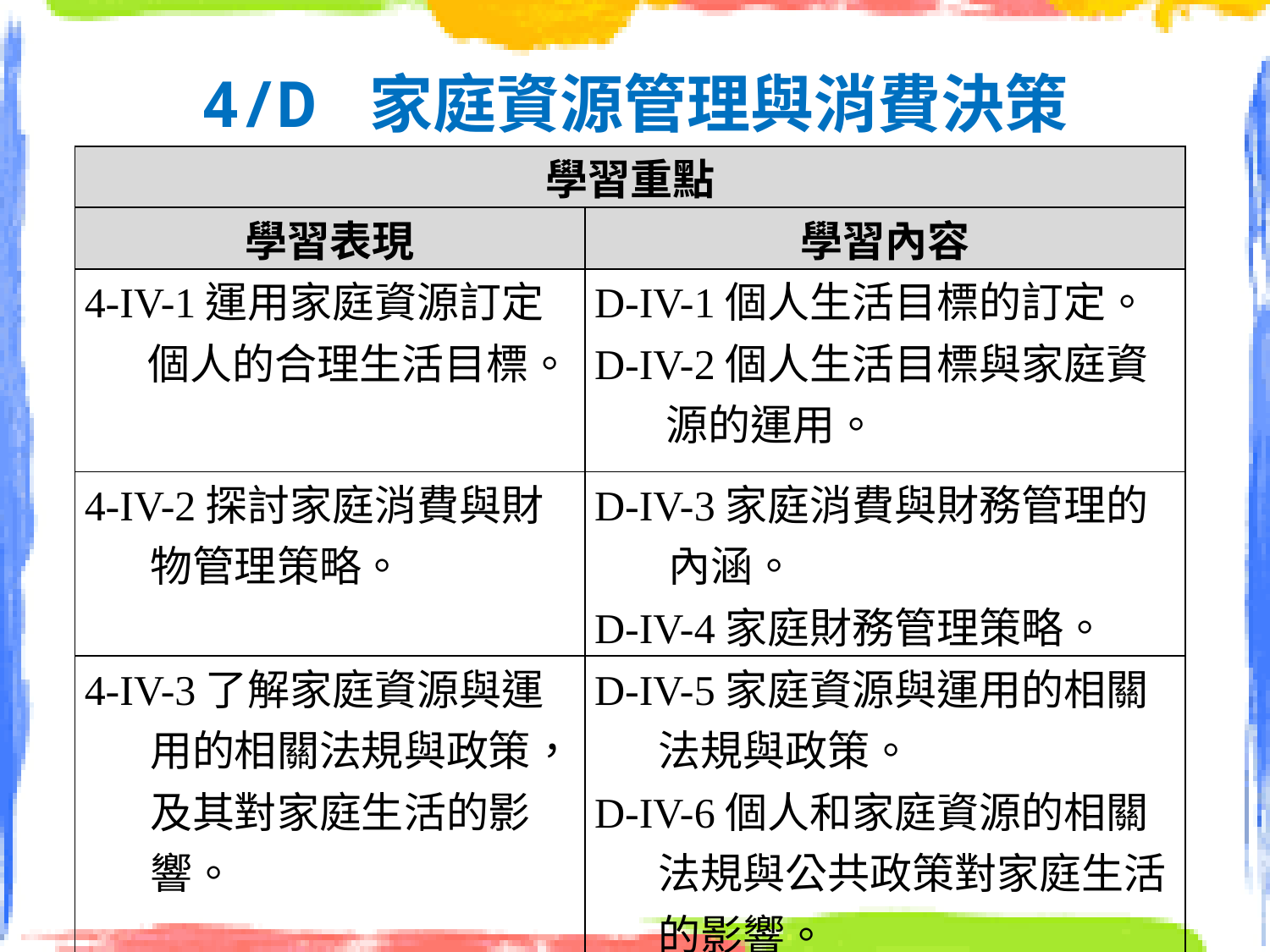

# 4/D 家庭資源管理與消費決策
| 學習重點 |  |
| --- | --- |
| 學習表現 | 學習內容 |
| 4-IV-1運用家庭資源訂定個人的合理生活目標。 | D-IV-1個人生活目標的訂定。 D-IV-2個人生活目標與家庭資源的運用。 |
| 4-IV-2探討家庭消費與財物管理策略。 | D-IV-3家庭消費與財務管理的內涵。 D-IV-4家庭財務管理策略。 |
| 4-IV-3了解家庭資源與運用的相關法規與政策，及其對家庭生活的影響。 | D-IV-5家庭資源與運用的相關法規與政策。 D-IV-6個人和家庭資源的相關法規與公共政策對家庭生活的影響。 |